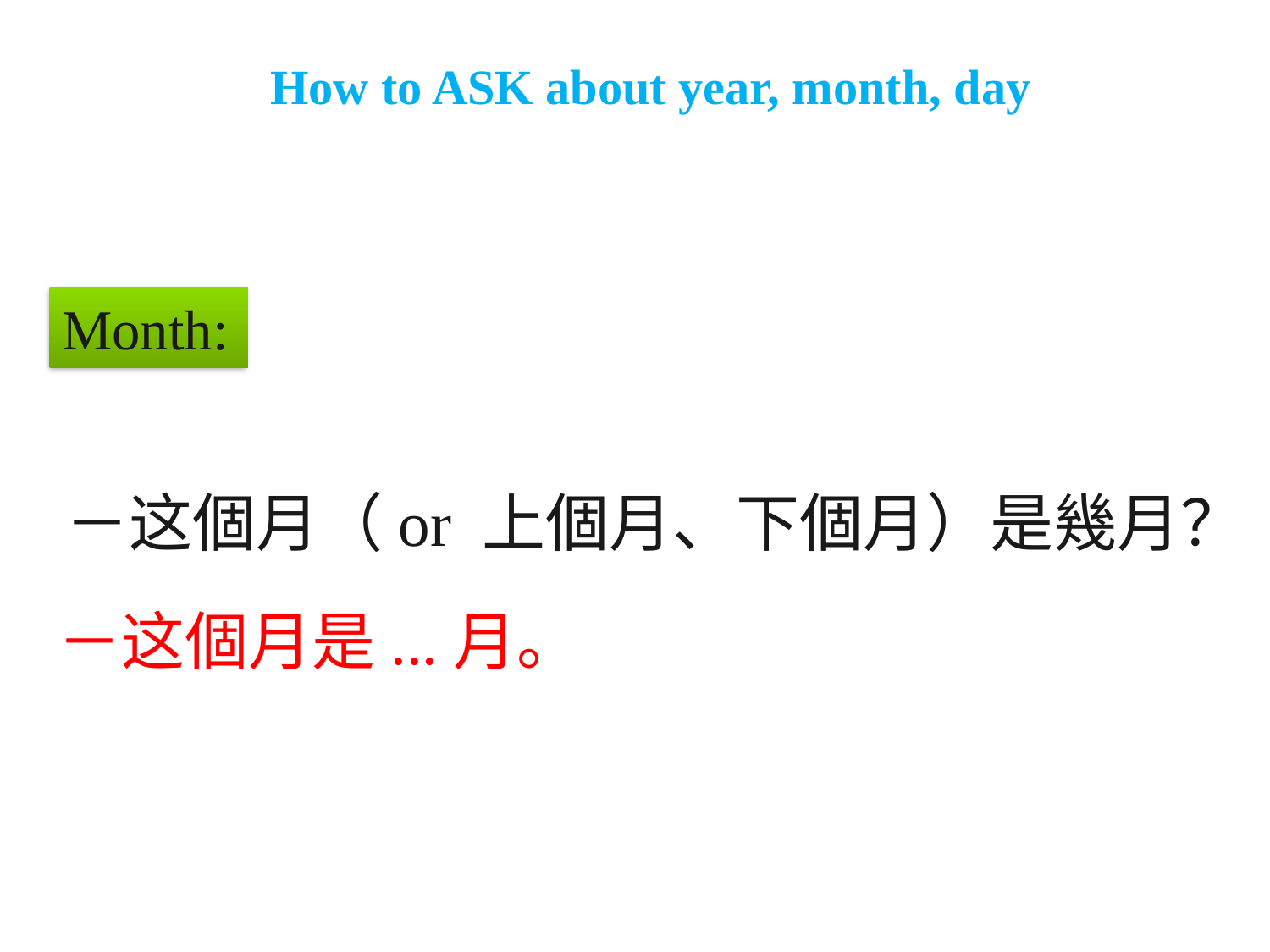

# How to ASK about year, month, day
Month:
－这個月（or 上個月、下個月）是幾月？
－这個月是...月。